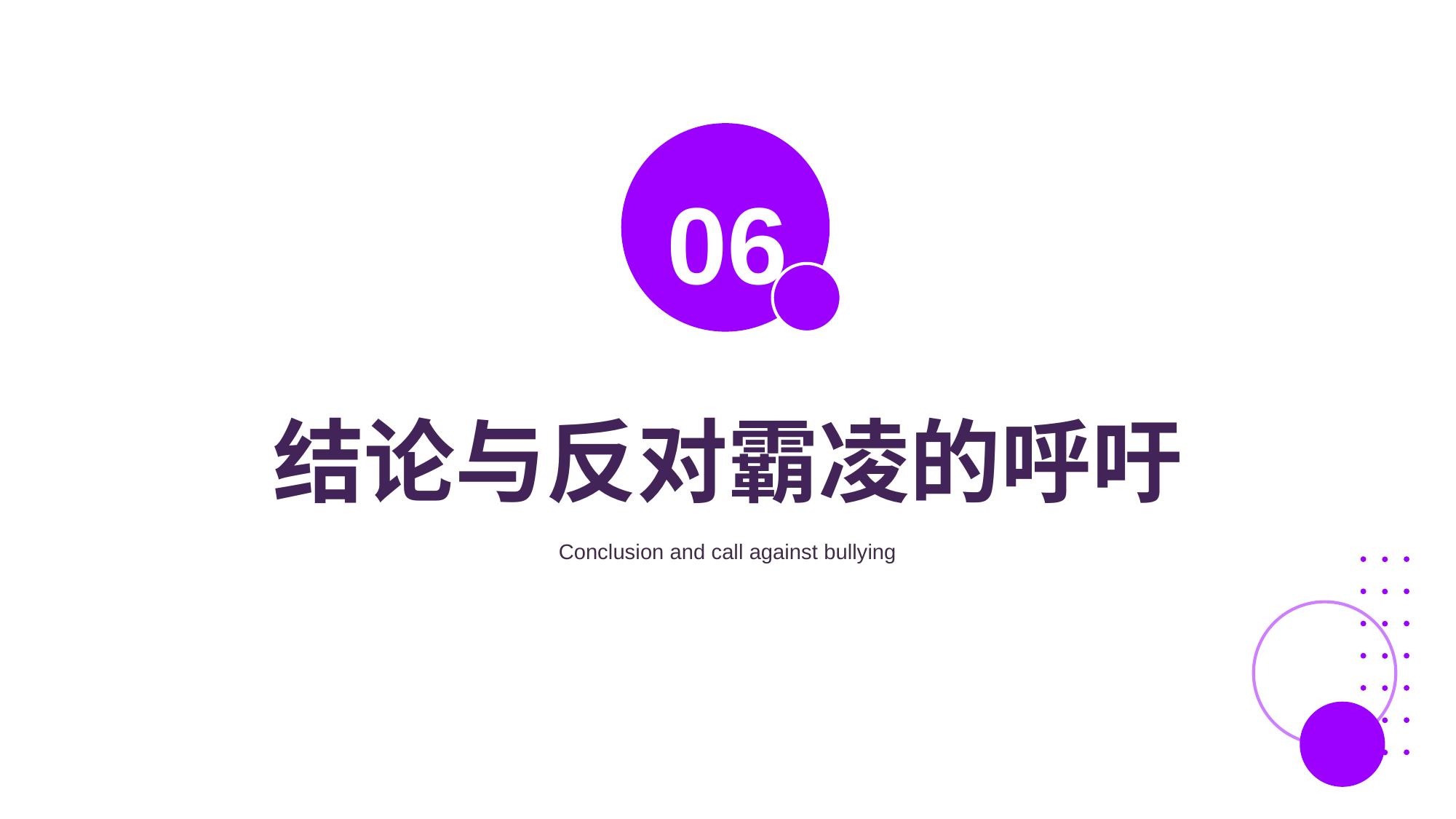

06
结论与反对霸凌的呼吁
Conclusion and call against bullying